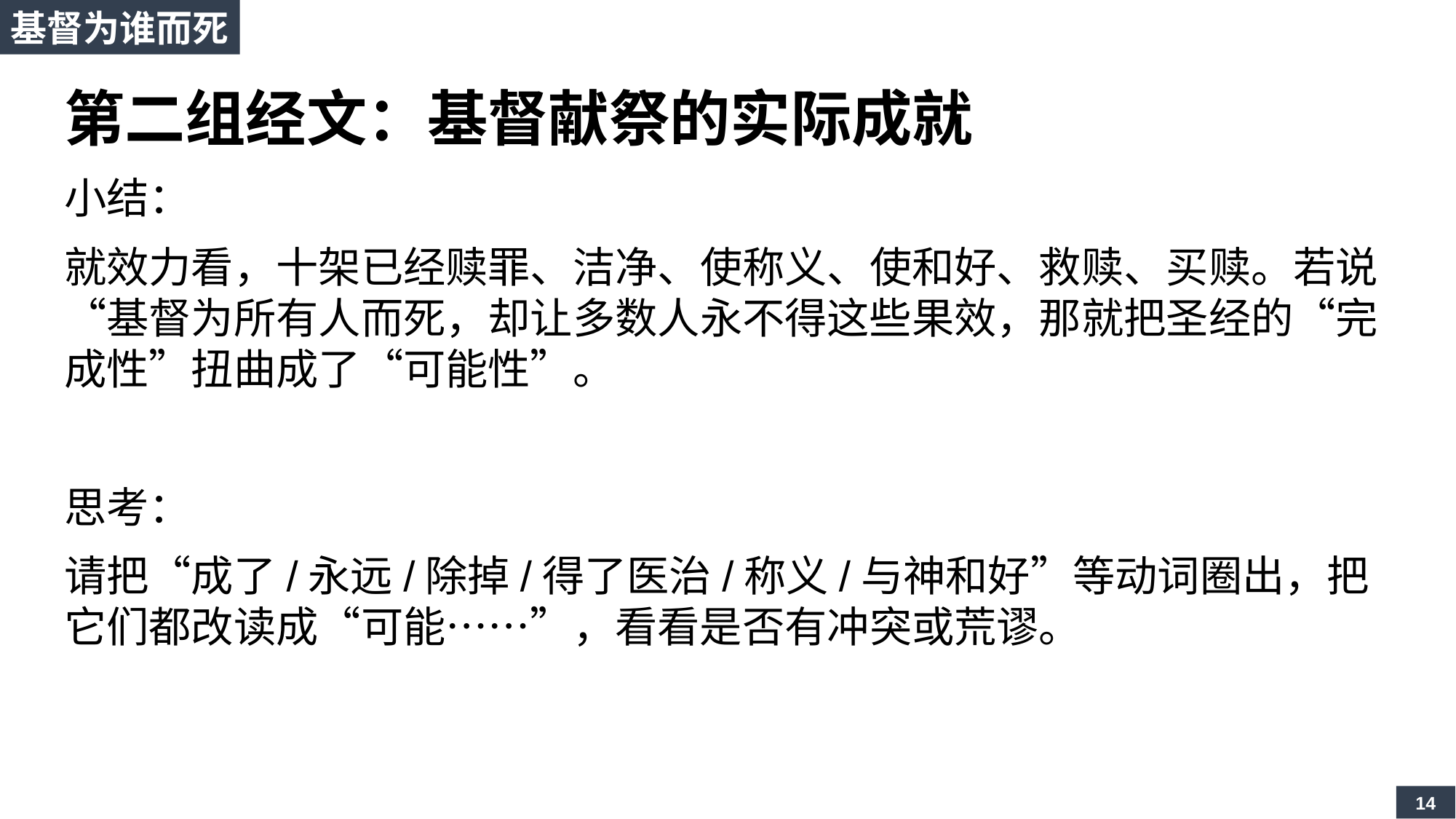

基督为谁而死
第二组经文：基督献祭的实际成就
小结：
就效力看，十架已经赎罪、洁净、使称义、使和好、救赎、买赎。若说“基督为所有人而死，却让多数人永不得这些果效，那就把圣经的“完成性”扭曲成了“可能性”。

思考：
请把“成了/永远/除掉/得了医治/称义/与神和好”等动词圈出，把它们都改读成“可能……”，看看是否有冲突或荒谬。
14